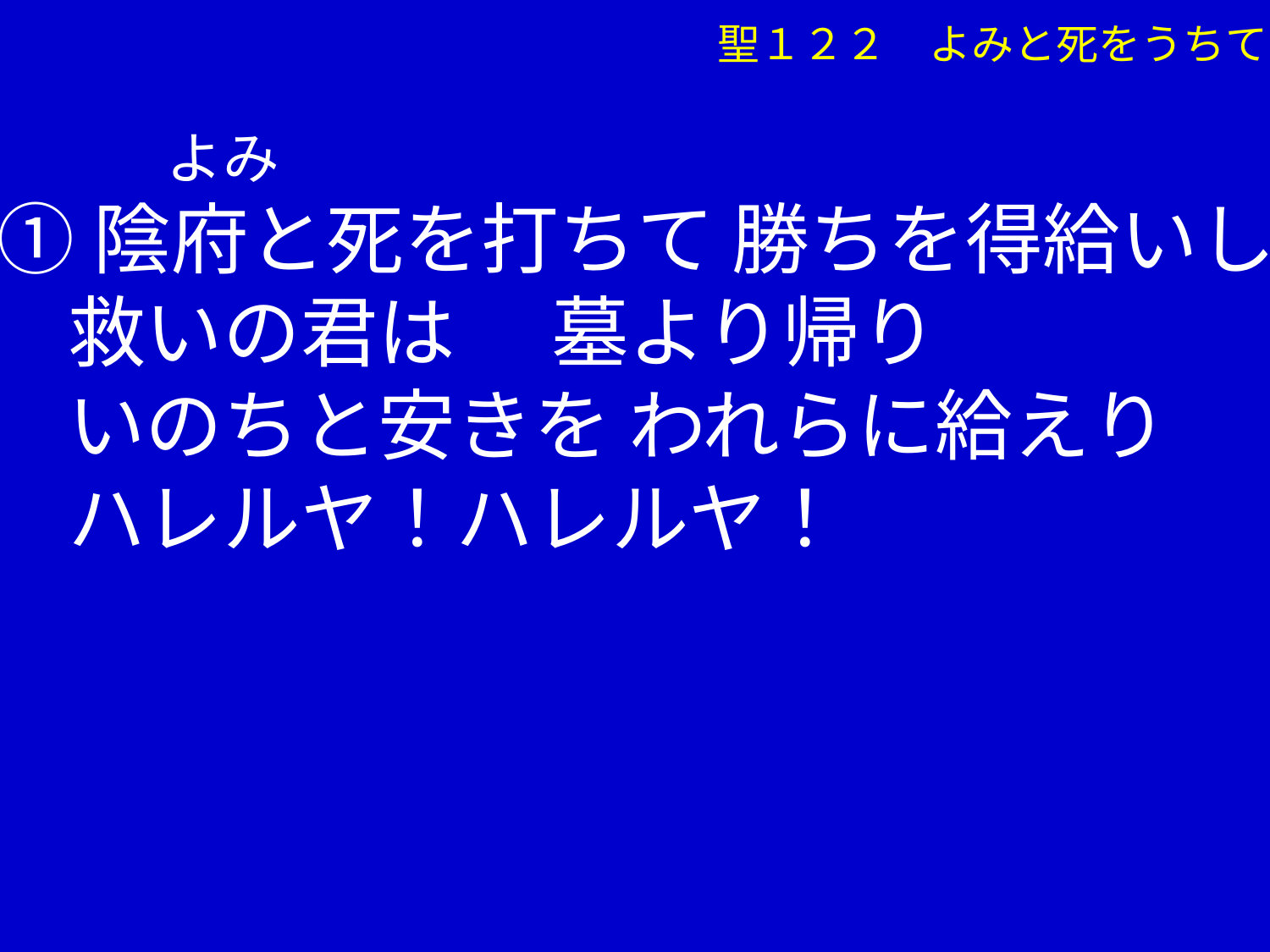

聖１２２　よみと死をうちて
　　　よみ
➀陰府と死を打ちて 勝ちを得給いし
   救いの君は　 墓より帰り
   いのちと安きを われらに給えり
   ハレルヤ！ハレルヤ！